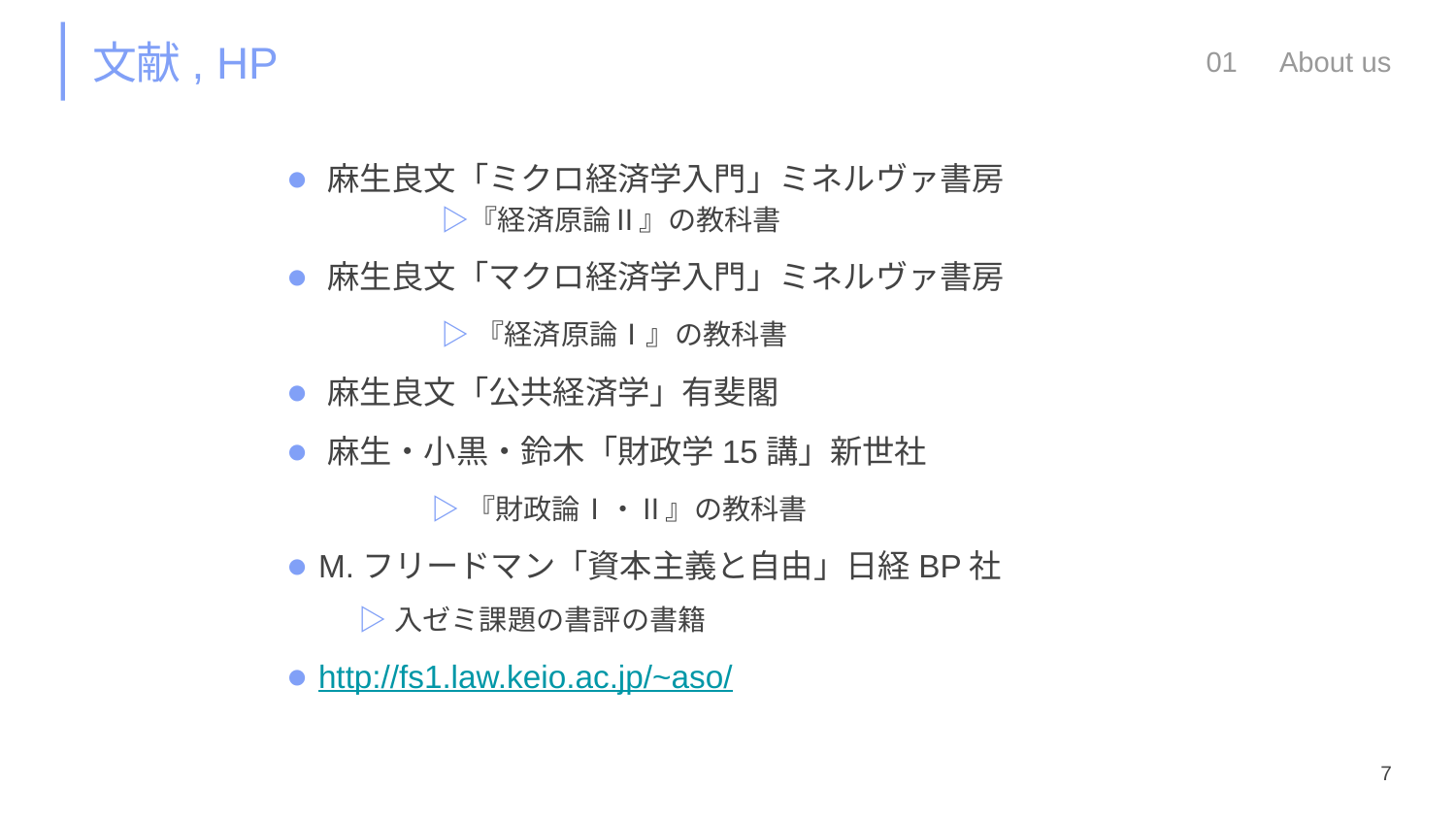

# 文献, HP
01　About us
● 麻生良文「ミクロ経済学入門」ミネルヴァ書房
	 ▷『経済原論Ⅱ』の教科書
● 麻生良文「マクロ経済学入門」ミネルヴァ書房
	 ▷『経済原論Ⅰ』の教科書
● 麻生良文「公共経済学」有斐閣
● 麻生・小黒・鈴木「財政学15講」新世社
	▷『財政論Ⅰ・Ⅱ』の教科書
● M.フリードマン「資本主義と自由」日経BP社
▷入ゼミ課題の書評の書籍
● http://fs1.law.keio.ac.jp/~aso/

7